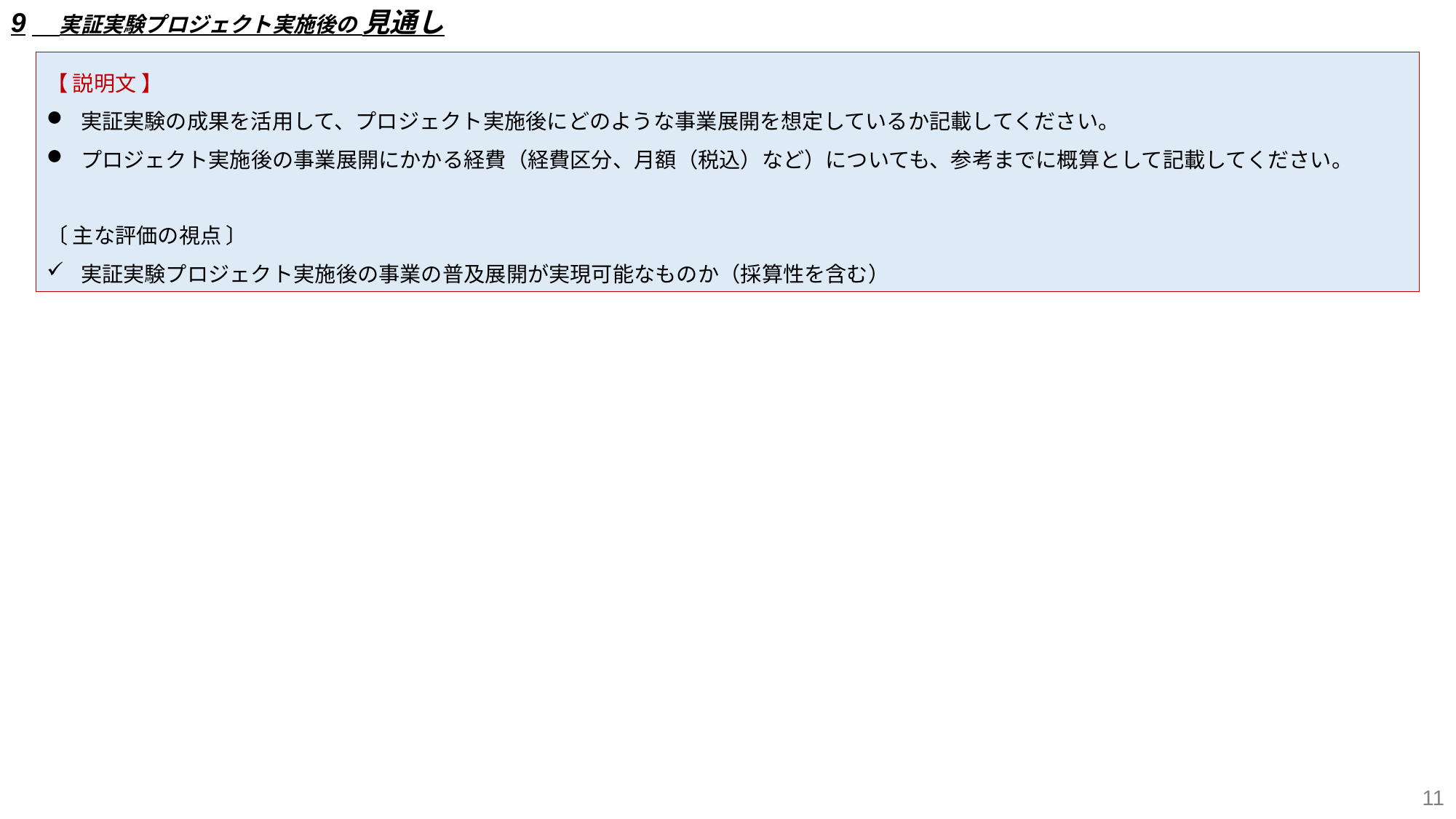

9　実証実験プロジェクト実施後の 見通し
【 説明文 】
実証実験の成果を活用して、プロジェクト実施後にどのような事業展開を想定しているか記載してください。
プロジェクト実施後の事業展開にかかる経費（経費区分、月額（税込）など）についても、参考までに概算として記載してください。

〔 主な評価の視点 〕
実証実験プロジェクト実施後の事業の普及展開が実現可能なものか（採算性を含む）
11